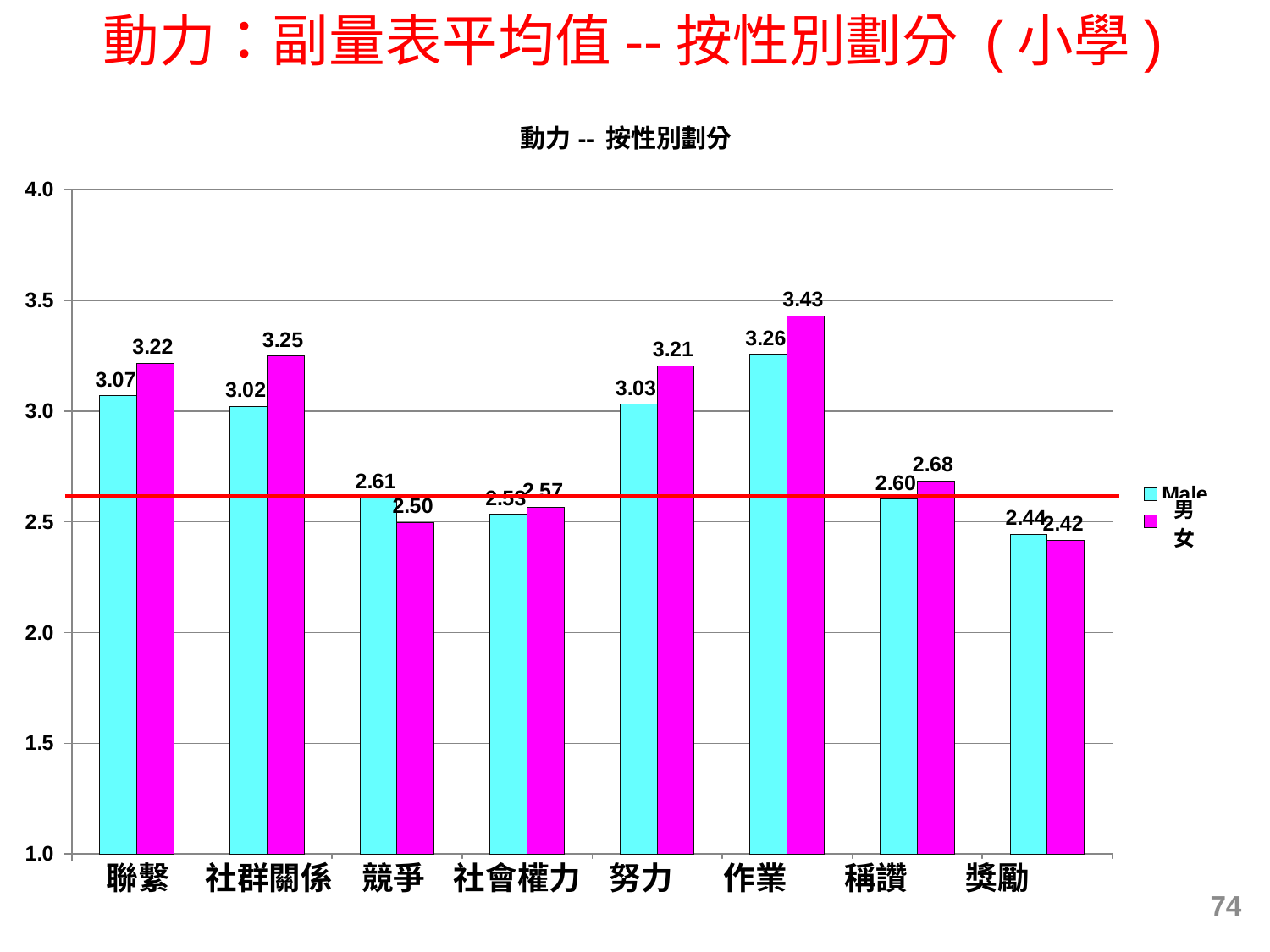

動力：副量表平均值--按性別劃分 (小學)

### Chart: 動力-- 按性別劃分

| Category | Male | Female |
|---|---|---|
| Affiliation | 3.0683933630109212 | 3.2169761473430007 |
| Social Concern | 3.0216535167577083 | 3.248358242753648 |
| Competition | 2.6106861755802178 | 2.4969611387257187 |
| Social Power | 2.5332022585198644 | 2.566117009261361 |
| Effort | 3.030753728335361 | 3.205139910526101 |
| Task | 3.2564751112909707 | 3.429757054474117 |
| Praise | 2.603219927096 | 2.6847849096545002 |
| Token | 2.4443252361673693 | 2.4162978778467905 |
 聯繫     社群關係    競爭    社會權力    努力       作業        稱讚        獎勵

74